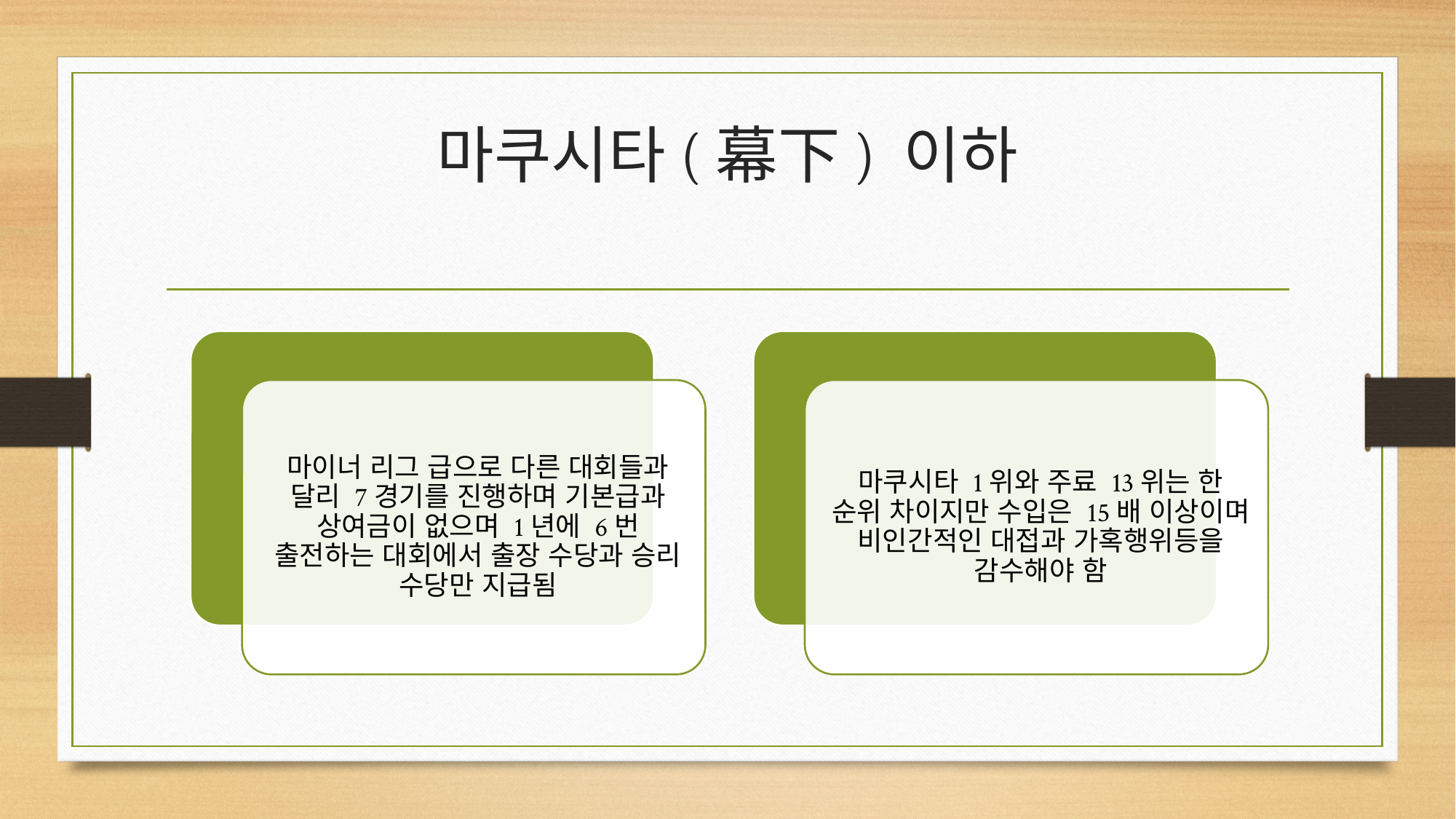

# 마쿠시타(幕下) 이하
마이너 리그 급으로 다른 대회들과 달리 7경기를 진행하며 기본급과 상여금이 없으며 1년에 6번 출전하는 대회에서 출장 수당과 승리 수당만 지급됨
마쿠시타 1위와 주료 13위는 한 순위 차이지만 수입은 15배 이상이며 비인간적인 대접과 가혹행위등을 감수해야 함